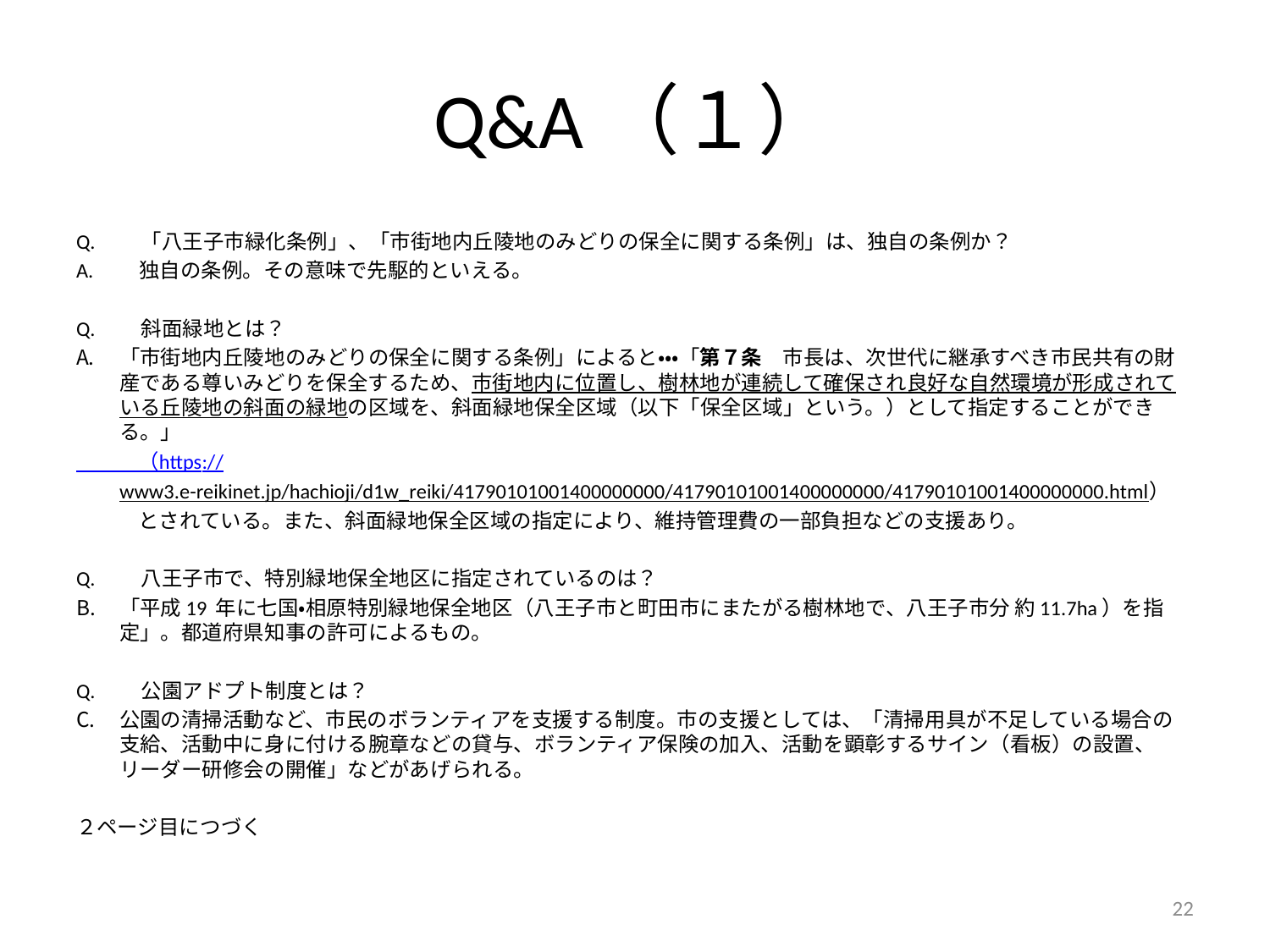

# Q&A（１）
Q.　　「八王子市緑化条例」、「市街地内丘陵地のみどりの保全に関する条例」は、独自の条例か？
A.　　独自の条例。その意味で先駆的といえる。

Q.　　斜面緑地とは？
「市街地内丘陵地のみどりの保全に関する条例」によると・・・「第７条　市長は、次世代に継承すべき市民共有の財産である尊いみどりを保全するため、市街地内に位置し、樹林地が連続して確保され良好な自然環境が形成されている丘陵地の斜面の緑地の区域を、斜面緑地保全区域（以下「保全区域」という。）として指定することができる。」
　　　（https://www3.e-reikinet.jp/hachioji/d1w_reiki/41790101001400000000/41790101001400000000/41790101001400000000.html）
　　　とされている。また、斜面緑地保全区域の指定により、維持管理費の一部負担などの支援あり。

Q.　　八王子市で、特別緑地保全地区に指定されているのは？
「平成19 年に七国・相原特別緑地保全地区（八王子市と町田市にまたがる樹林地で、八王子市分 約11.7ha）を指定」。都道府県知事の許可によるもの。

Q.　　公園アドプト制度とは？
公園の清掃活動など、市民のボランティアを支援する制度。市の支援としては、「清掃用具が不足している場合の支給、活動中に身に付ける腕章などの貸与、ボランティア保険の加入、活動を顕彰するサイン（看板）の設置、リーダー研修会の開催」などがあげられる。

２ページ目につづく

22